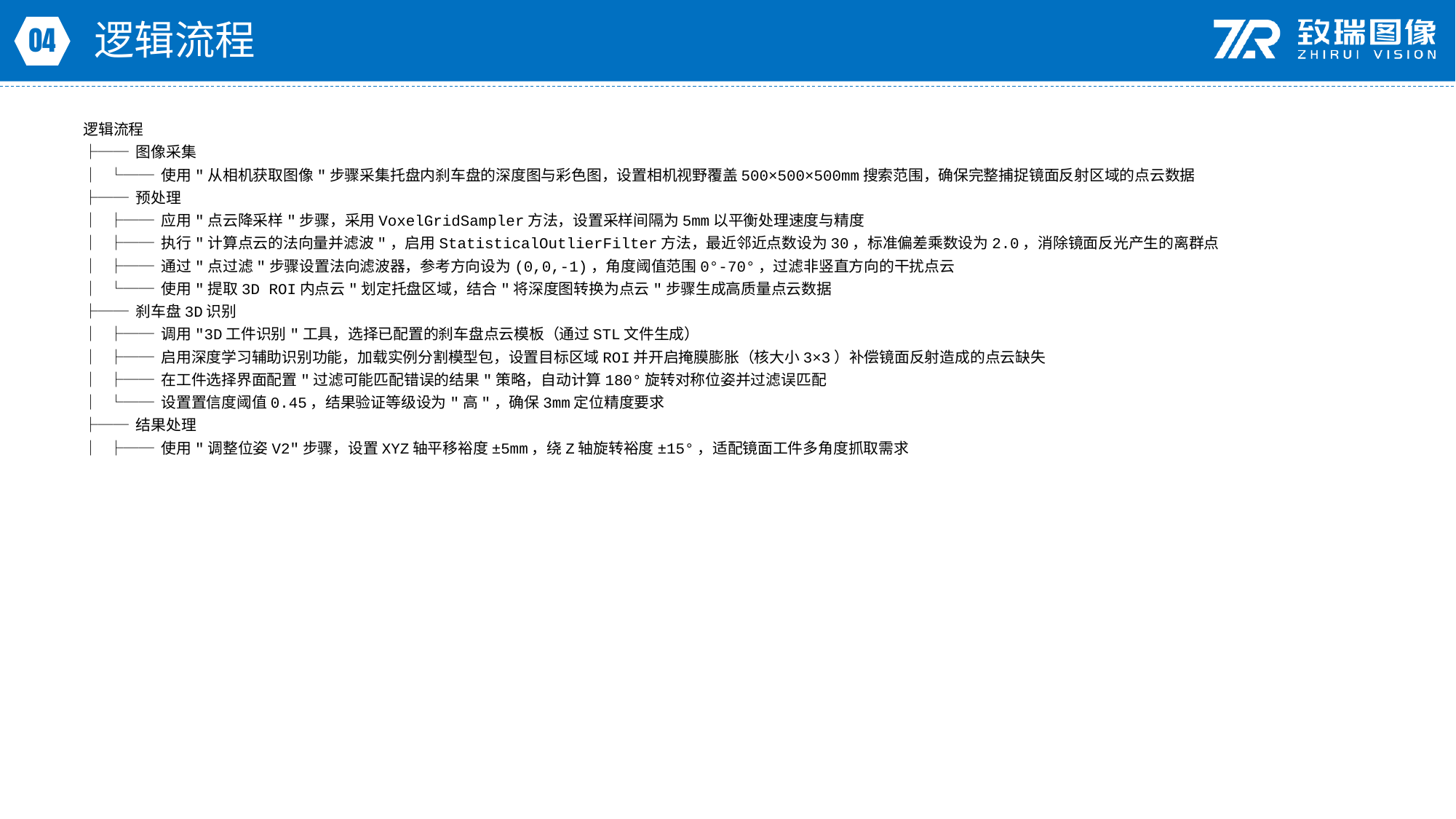

逻辑流程
04

逻辑流程
├── 图像采集
│   └── 使用"从相机获取图像"步骤采集托盘内刹车盘的深度图与彩色图，设置相机视野覆盖500×500×500mm搜索范围，确保完整捕捉镜面反射区域的点云数据
├── 预处理
│   ├── 应用"点云降采样"步骤，采用VoxelGridSampler方法，设置采样间隔为5mm以平衡处理速度与精度
│   ├── 执行"计算点云的法向量并滤波"，启用StatisticalOutlierFilter方法，最近邻近点数设为30，标准偏差乘数设为2.0，消除镜面反光产生的离群点
│   ├── 通过"点过滤"步骤设置法向滤波器，参考方向设为(0,0,-1)，角度阈值范围0°-70°，过滤非竖直方向的干扰点云
│   └── 使用"提取3D ROI内点云"划定托盘区域，结合"将深度图转换为点云"步骤生成高质量点云数据
├── 刹车盘3D识别
│   ├── 调用"3D工件识别"工具，选择已配置的刹车盘点云模板（通过STL文件生成）
│   ├── 启用深度学习辅助识别功能，加载实例分割模型包，设置目标区域ROI并开启掩膜膨胀（核大小3×3）补偿镜面反射造成的点云缺失
│   ├── 在工件选择界面配置"过滤可能匹配错误的结果"策略，自动计算180°旋转对称位姿并过滤误匹配
│   └── 设置置信度阈值0.45，结果验证等级设为"高"，确保3mm定位精度要求
├── 结果处理
│   ├── 使用"调整位姿V2"步骤，设置XYZ轴平移裕度±5mm，绕Z轴旋转裕度±15°，适配镜面工件多角度抓取需求